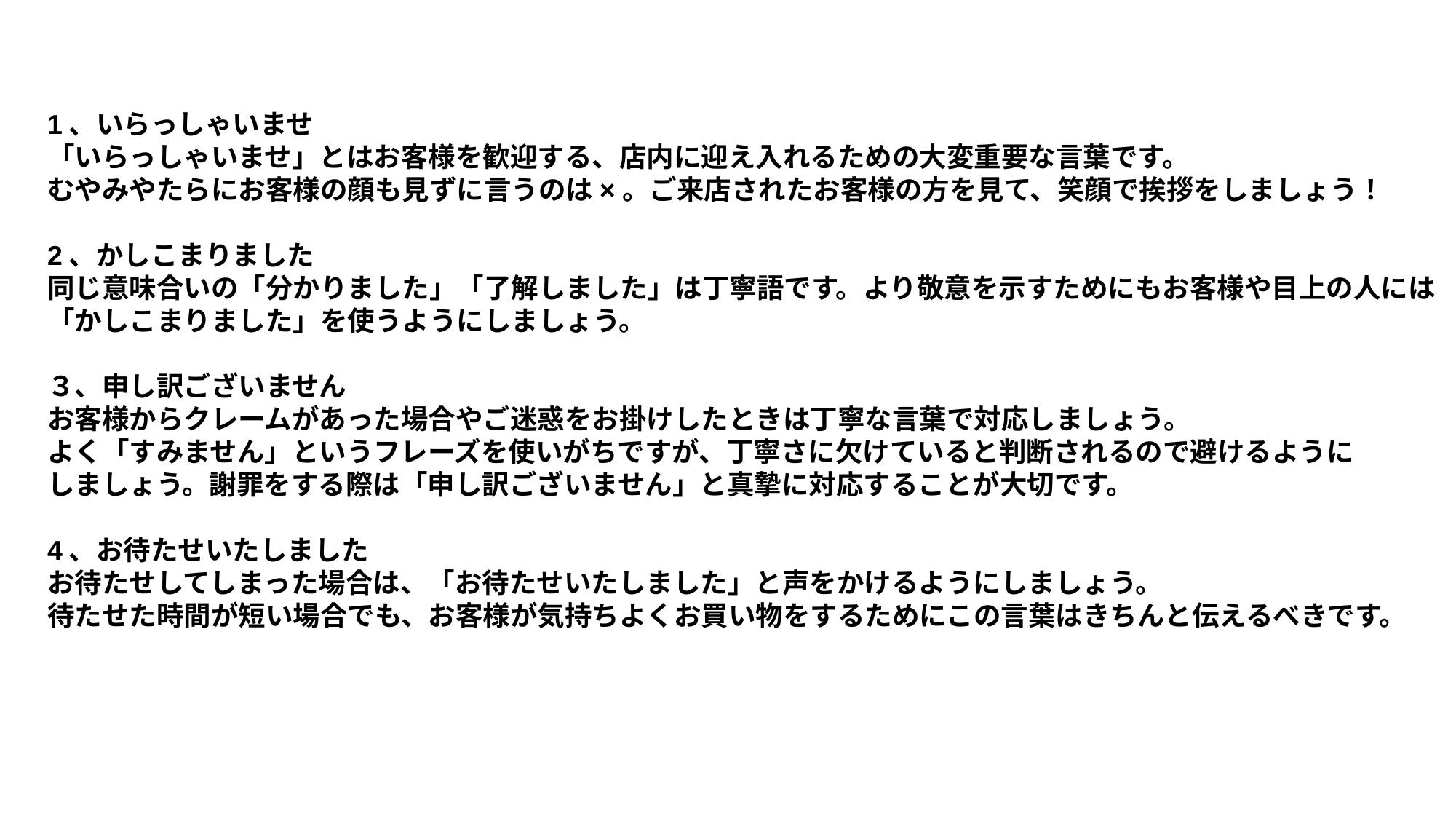

1、いらっしゃいませ
「いらっしゃいませ」とはお客様を歓迎する、店内に迎え入れるための大変重要な言葉です。
むやみやたらにお客様の顔も見ずに言うのは×。ご来店されたお客様の方を見て、笑顔で挨拶をしましょう！

2、かしこまりました
同じ意味合いの「分かりました」「了解しました」は丁寧語です。より敬意を示すためにもお客様や目上の人には
「かしこまりました」を使うようにしましょう。

３、申し訳ございません
お客様からクレームがあった場合やご迷惑をお掛けしたときは丁寧な言葉で対応しましょう。
よく「すみません」というフレーズを使いがちですが、丁寧さに欠けていると判断されるので避けるように
しましょう。謝罪をする際は「申し訳ございません」と真摯に対応することが大切です。

4、お待たせいたしました
お待たせしてしまった場合は、「お待たせいたしました」と声をかけるようにしましょう。
待たせた時間が短い場合でも、お客様が気持ちよくお買い物をするためにこの言葉はきちんと伝えるべきです。